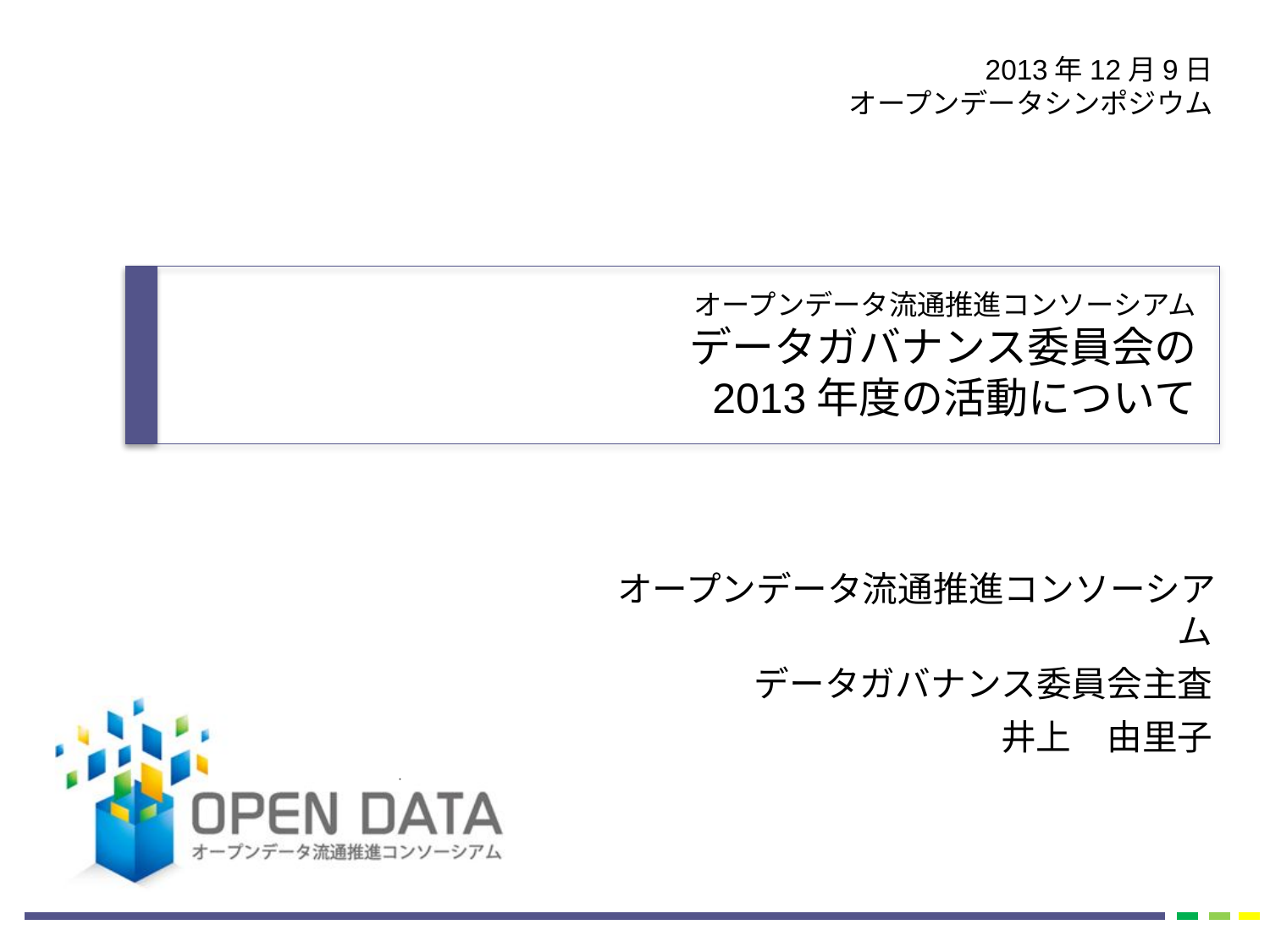

2013年12月9日
オープンデータシンポジウム
オープンデータ流通推進コンソーシアム
データガバナンス委員会の
2013年度の活動について
オープンデータ流通推進コンソーシアム
データガバナンス委員会主査
井上　由里子